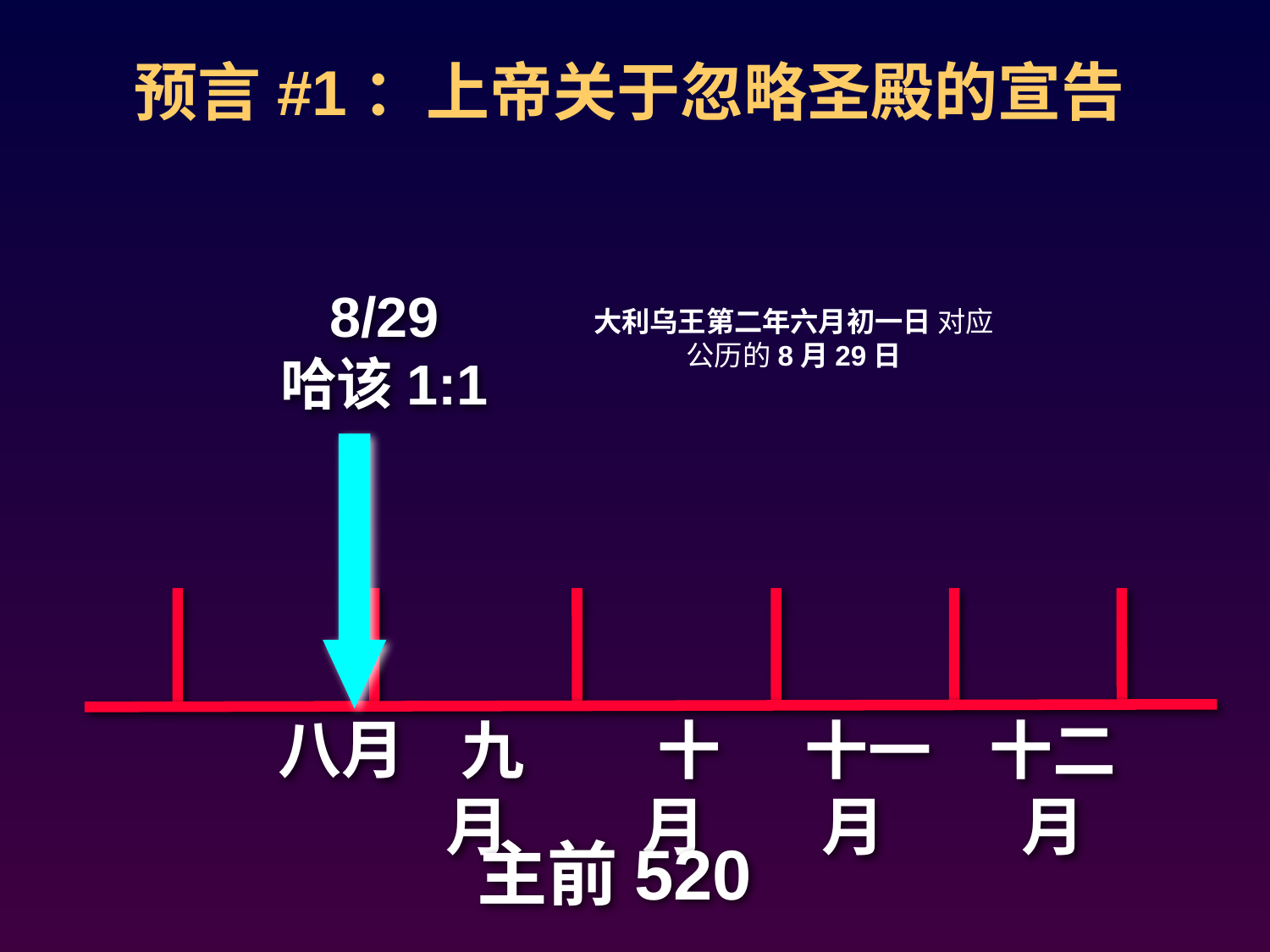

预言#1：上帝关于忽略圣殿的宣告

8/29
哈该1:1
大利乌王第二年六月初一日 对应公历的8月29日

 八月

 九月
 十月
 十一月
十二月
主前520